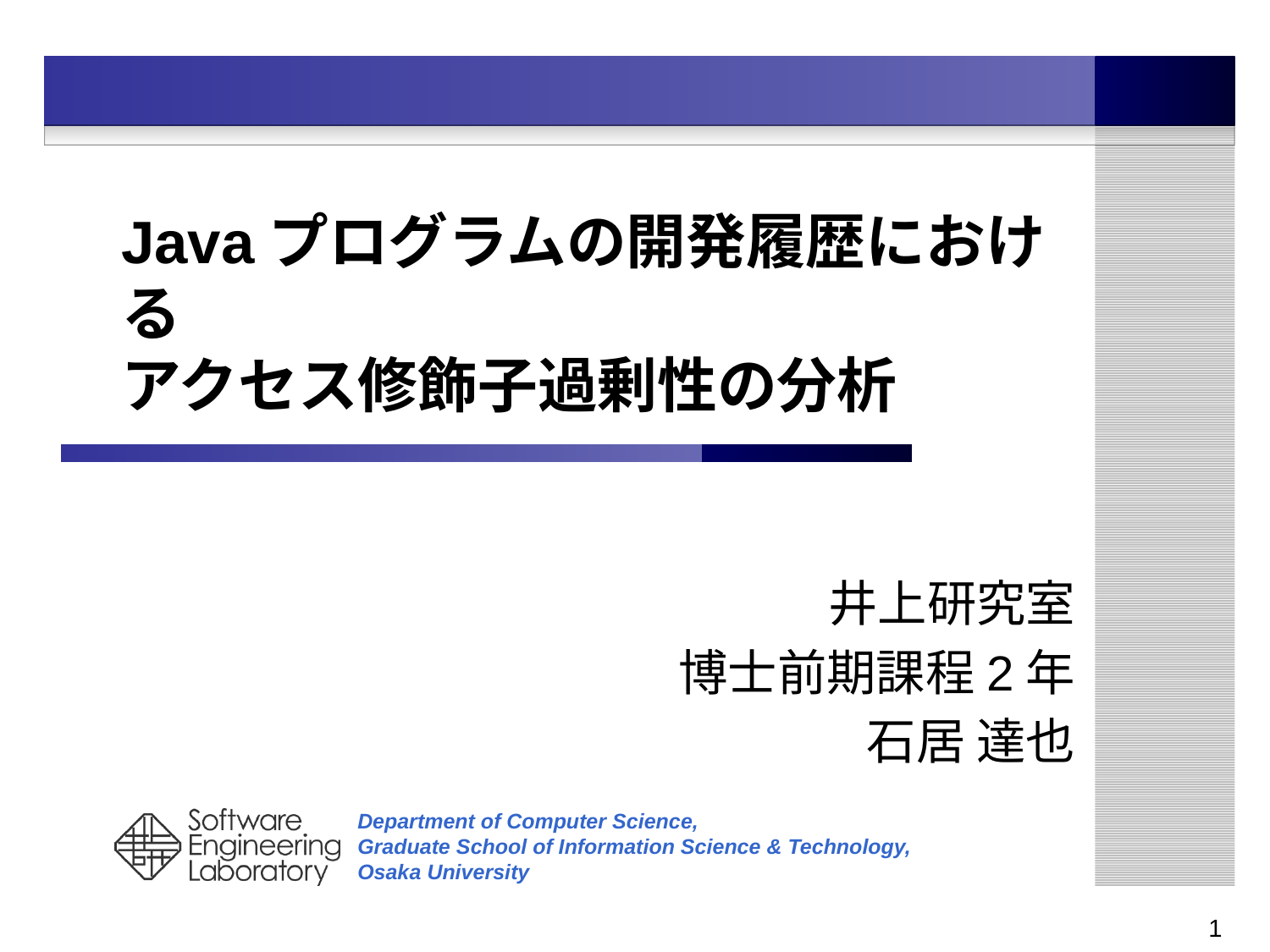

# Javaプログラムの開発履歴における アクセス修飾子過剰性の分析
井上研究室
博士前期課程2年
石居 達也
1